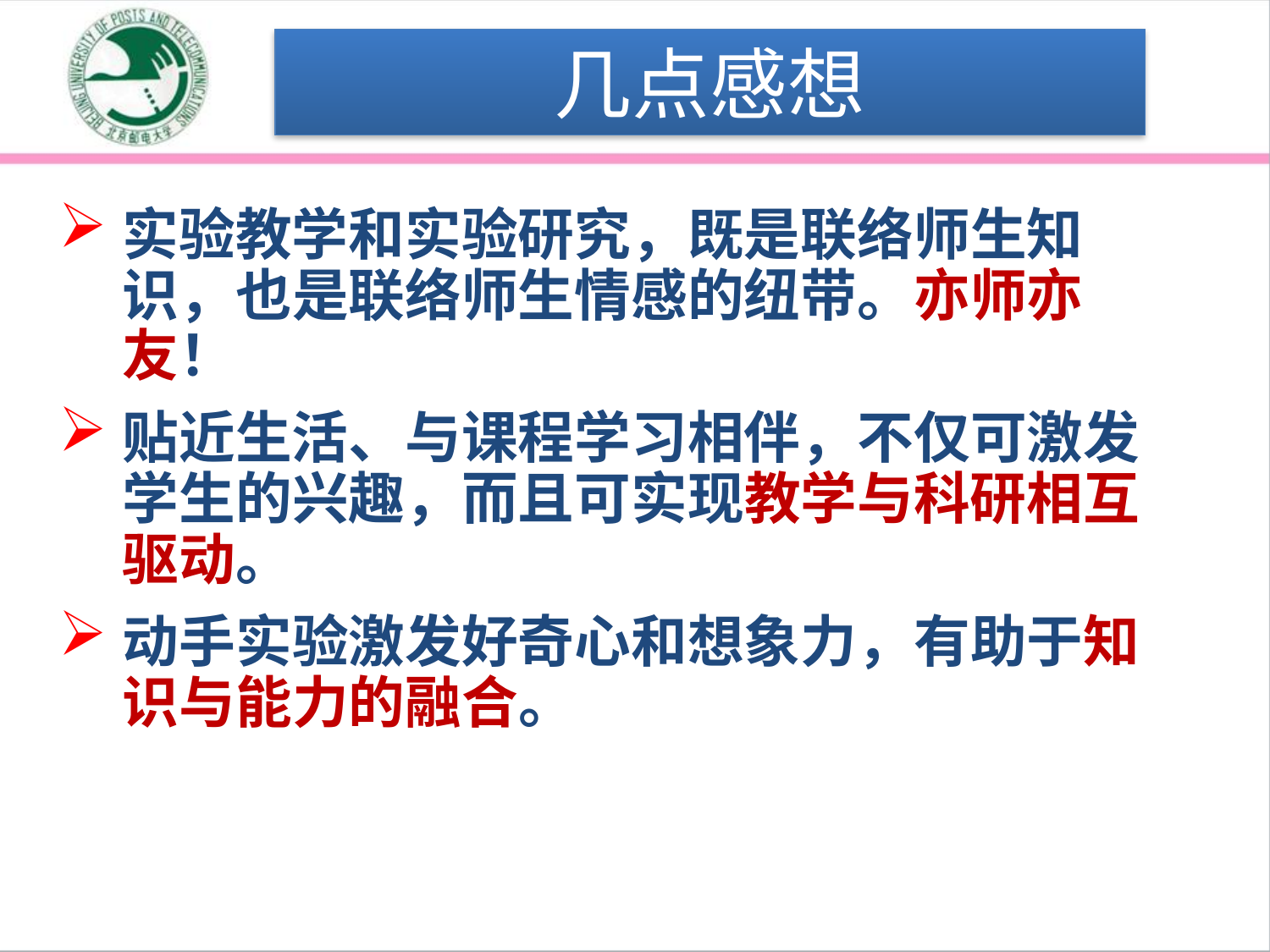

几点感想
实验教学和实验研究，既是联络师生知识，也是联络师生情感的纽带。亦师亦友！
贴近生活、与课程学习相伴，不仅可激发学生的兴趣，而且可实现教学与科研相互驱动。
动手实验激发好奇心和想象力，有助于知识与能力的融合。